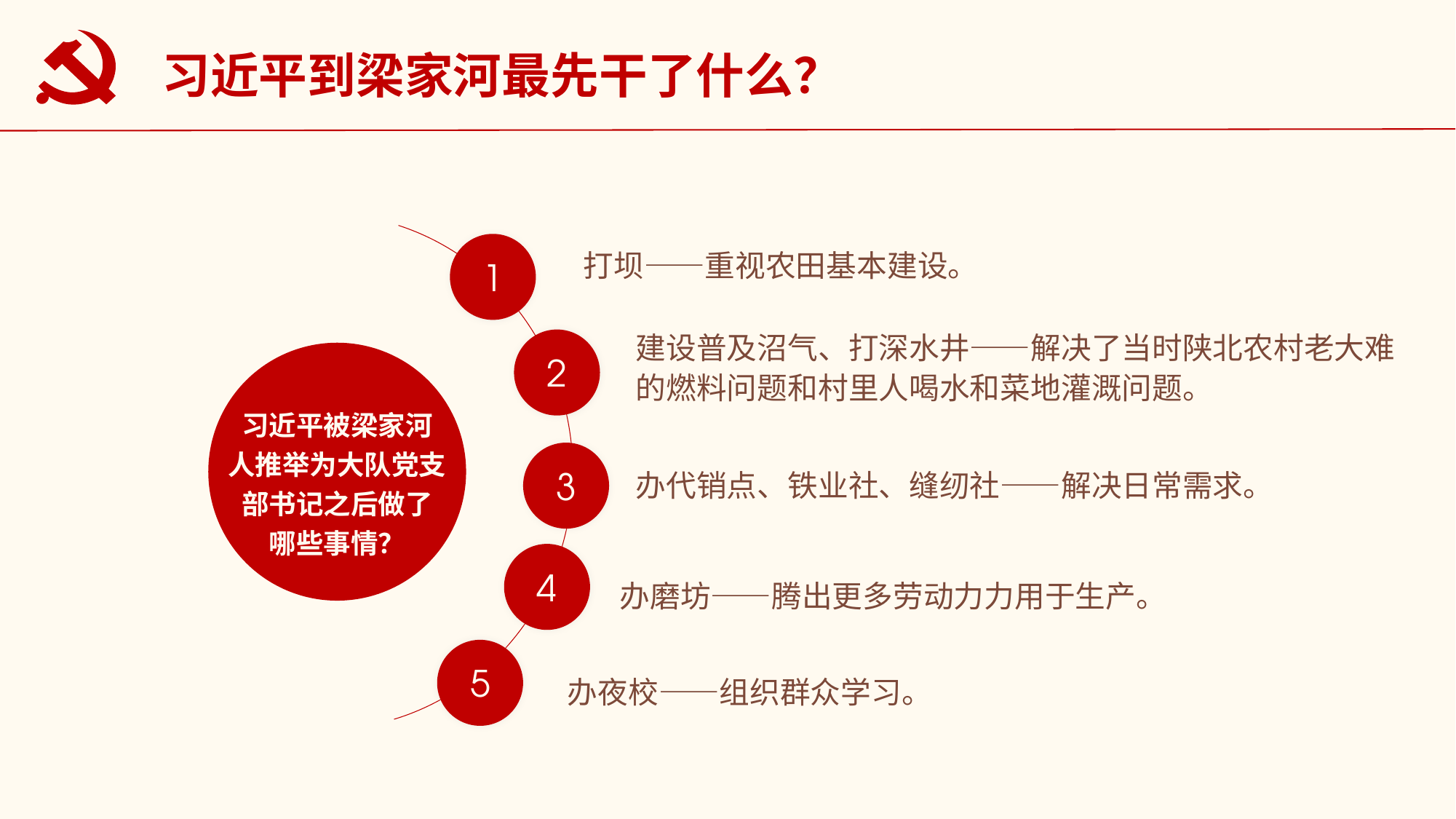

习近平到梁家河最先干了什么？

打坝——重视农田基本建设。
1
建设普及沼气、打深水井——解决了当时陕北农村老大难的燃料问题和村里人喝水和菜地灌溉问题。
2

习近平被梁家河
人推举为大队党支部书记之后做了
哪些事情？
3
办代销点、铁业社、缝纫社——解决日常需求。
4
办磨坊——腾出更多劳动力力用于生产。
5
办夜校——组织群众学习。